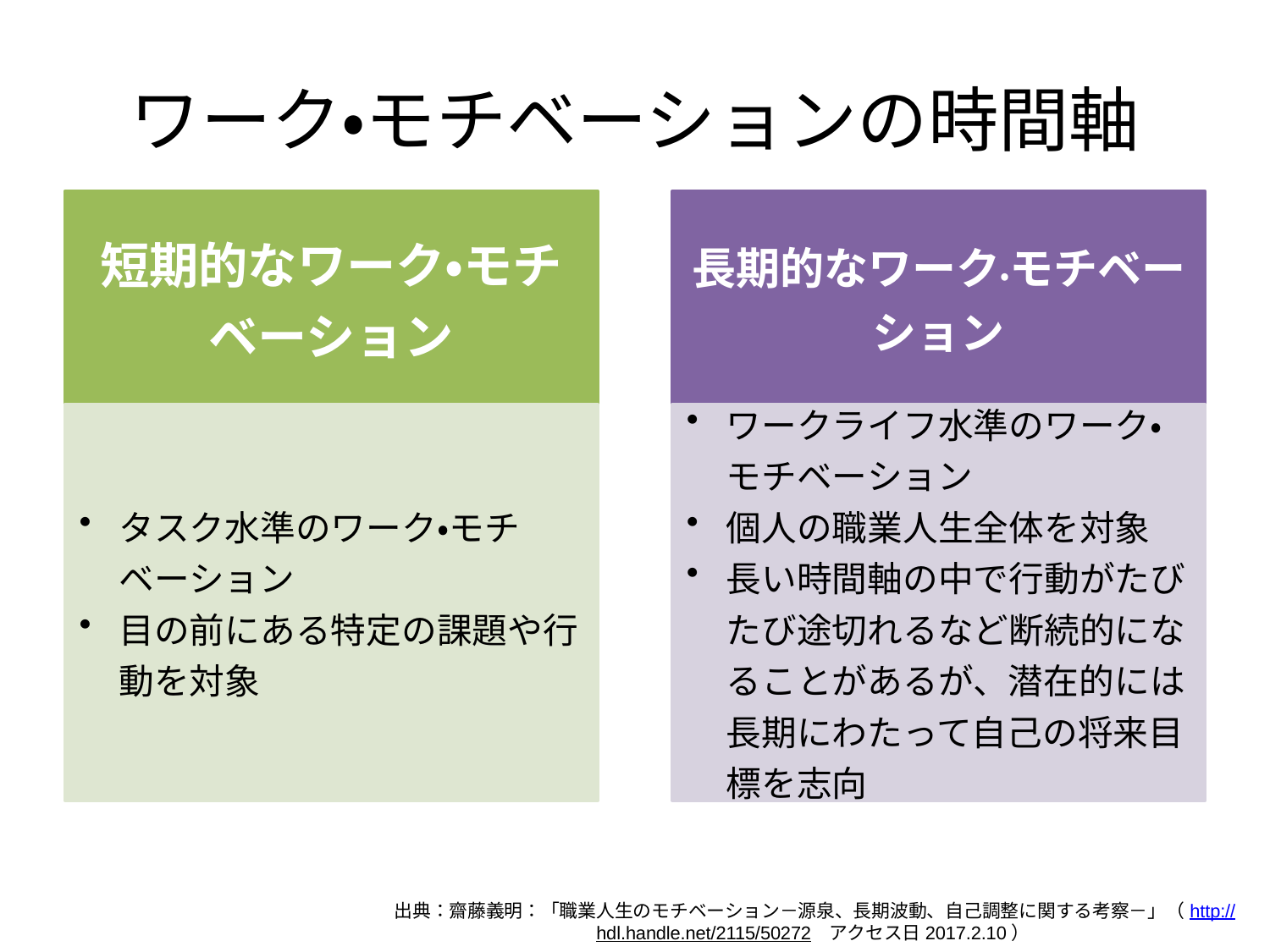

# ワーク・モチベーションの時間軸
短期的なワーク・モチベーション
タスク水準のワーク・モチベーション
長期的なワーク・モチベーション
ワークライフ水準のワーク・モチベーション
目の前にある特定の課題や行動を対象
個人の職業人生全体を対象
長い時間軸の中で行動がたびたび途切れるなど断続的になることがあるが、潜在的には長期にわたって自己の将来目標を志向
出典：齋藤義明：「職業人生のモチベーション－源泉、長期波動、自己調整に関する考察－」（http://hdl.handle.net/2115/50272　アクセス日2017.2.10）